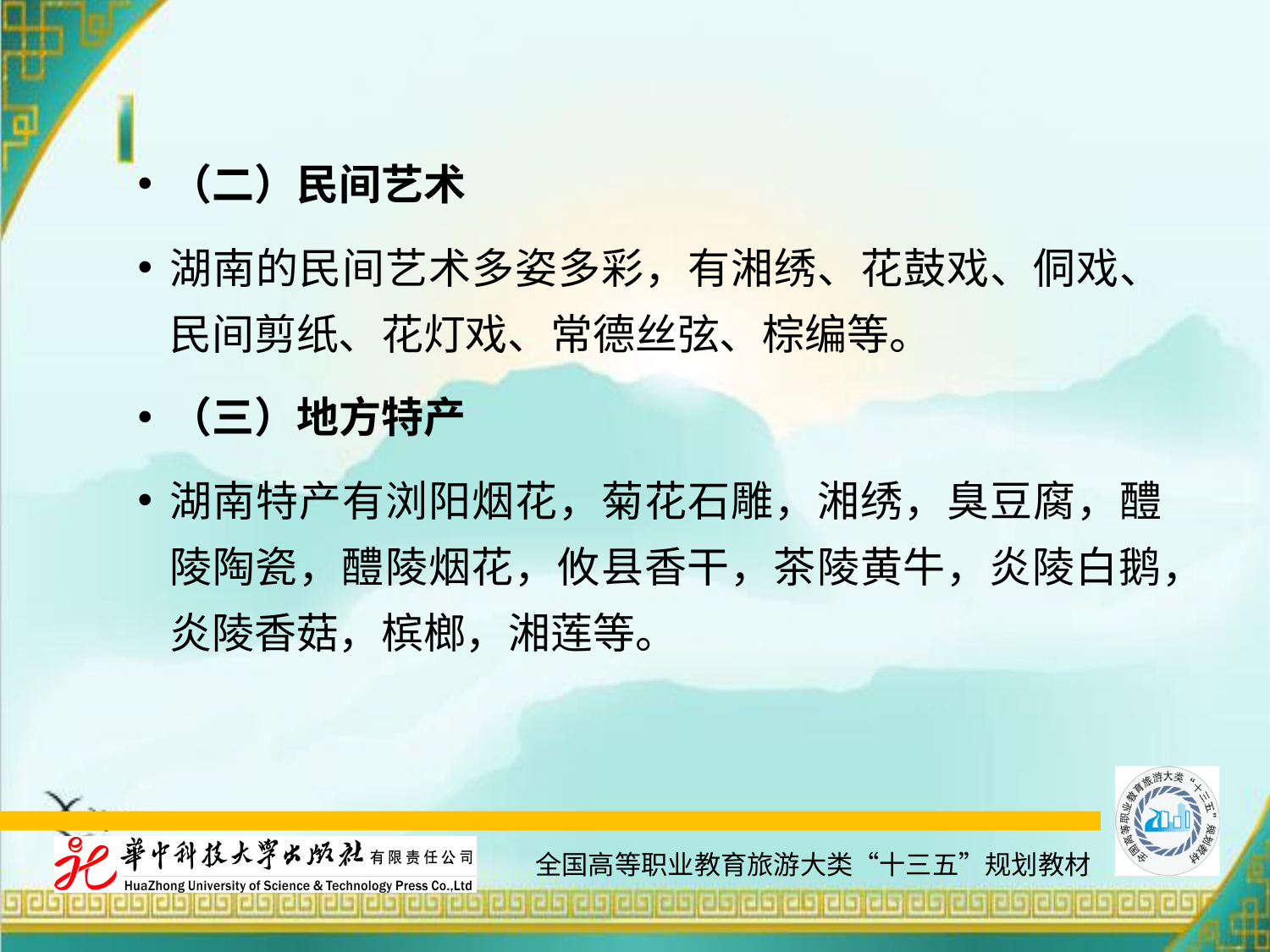

#
（二）民间艺术
湖南的民间艺术多姿多彩，有湘绣、花鼓戏、侗戏、民间剪纸、花灯戏、常德丝弦、棕编等。
（三）地方特产
湖南特产有浏阳烟花，菊花石雕，湘绣，臭豆腐，醴陵陶瓷，醴陵烟花，攸县香干，茶陵黄牛，炎陵白鹅，炎陵香菇，槟榔，湘莲等。